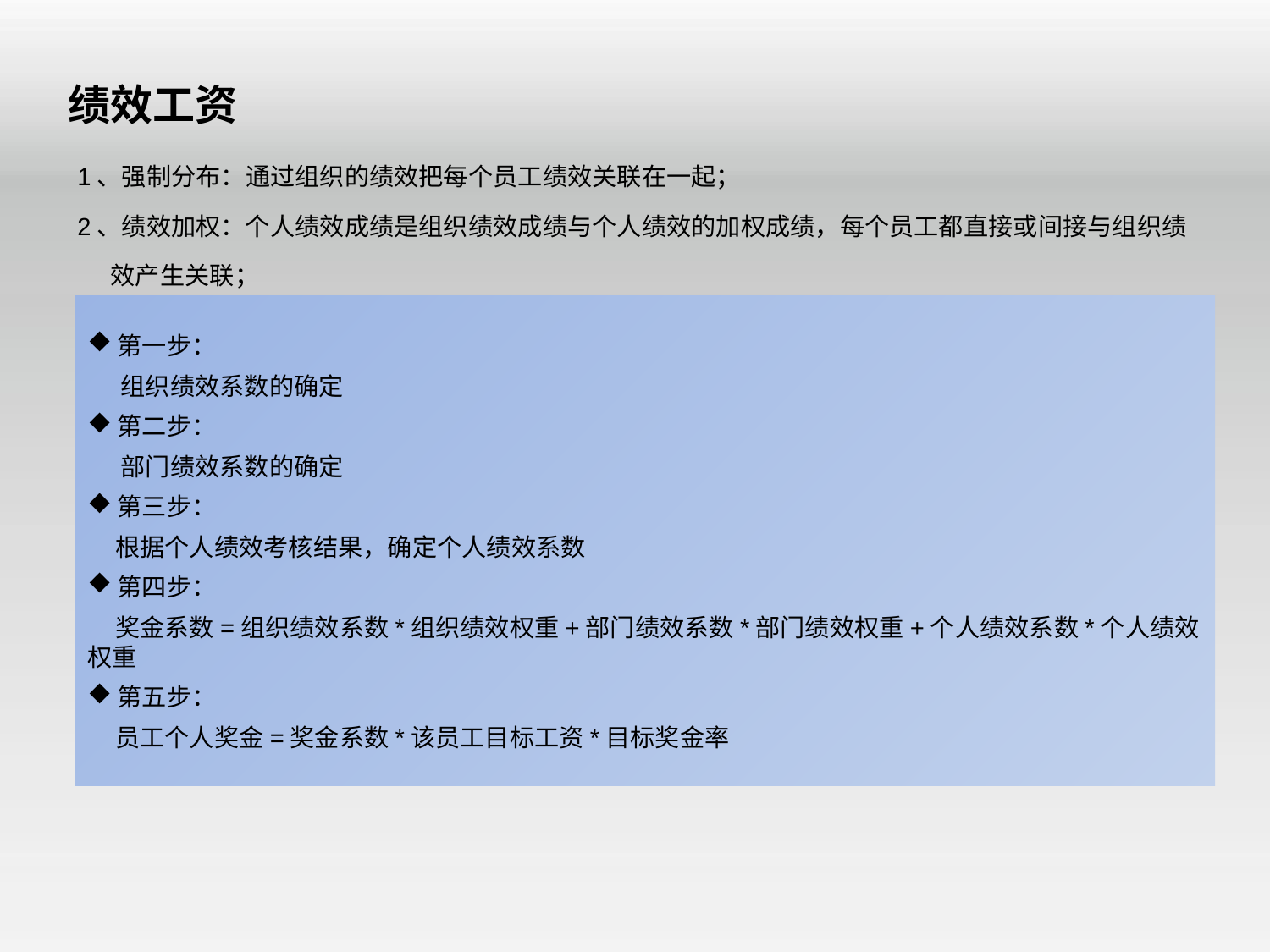

# 绩效工资
1、强制分布：通过组织的绩效把每个员工绩效关联在一起；
2、绩效加权：个人绩效成绩是组织绩效成绩与个人绩效的加权成绩，每个员工都直接或间接与组织绩
     效产生关联；
第一步：
     组织绩效系数的确定
第二步：
     部门绩效系数的确定
第三步：
    根据个人绩效考核结果，确定个人绩效系数
第四步：
    奖金系数=组织绩效系数*组织绩效权重+部门绩效系数*部门绩效权重+个人绩效系数*个人绩效权重
第五步：
    员工个人奖金=奖金系数*该员工目标工资*目标奖金率